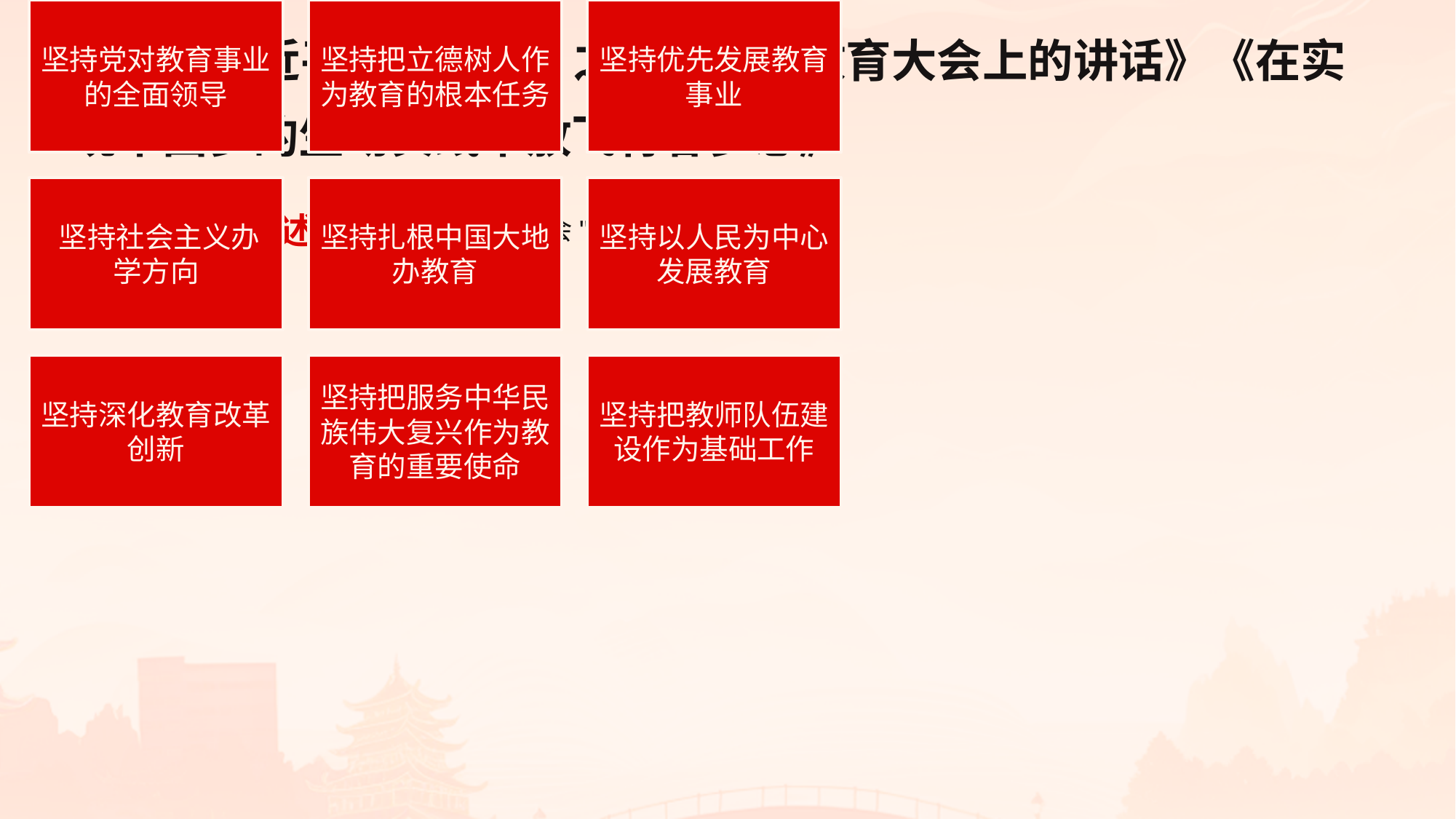

（2）习近平《论教育》之《在全国教育大会上的讲话》《在实现中国梦的生动实践中放飞青春梦想》
教育论述精要
全国教育大会"九个坚持"
坚持党对教育事业的全面领导
坚持把立德树人作为教育的根本任务
坚持优先发展教育事业
‌坚持社会主义办学方向
坚持扎根中国大地办教育
坚持以人民为中心发展教育
坚持深化教育改革创新
坚持把服务中华民族伟大复兴作为教育的重要使命‌
坚持把教师队伍建设作为基础工作